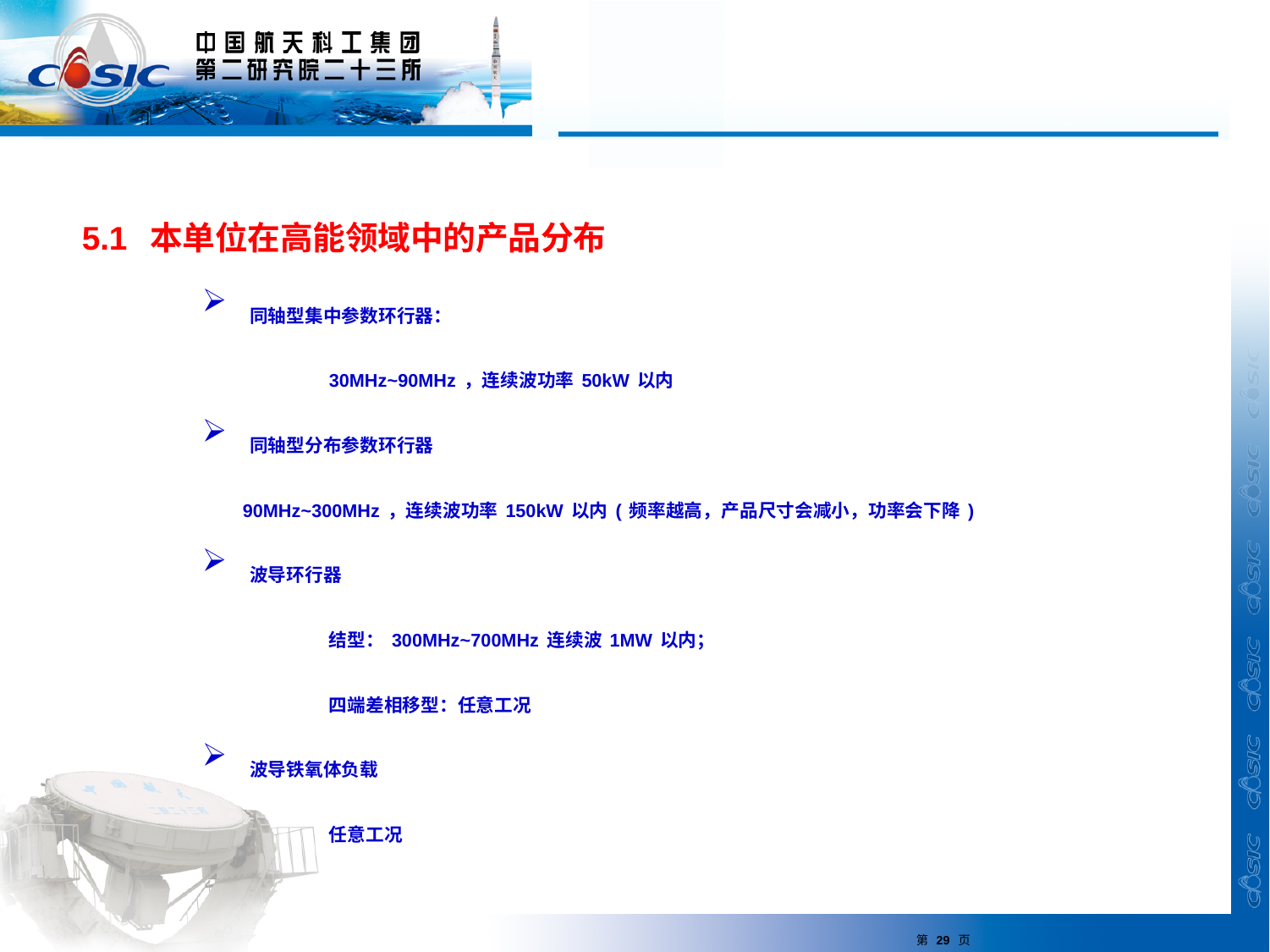

5.1 本单位在高能领域中的产品分布
同轴型集中参数环行器：
	30MHz~90MHz，连续波功率50kW以内
同轴型分布参数环行器
        90MHz~300MHz，连续波功率150kW以内(频率越高，产品尺寸会减小，功率会下降)
波导环行器
	结型：300MHz~700MHz连续波1MW以内；
	四端差相移型：任意工况
波导铁氧体负载
任意工况